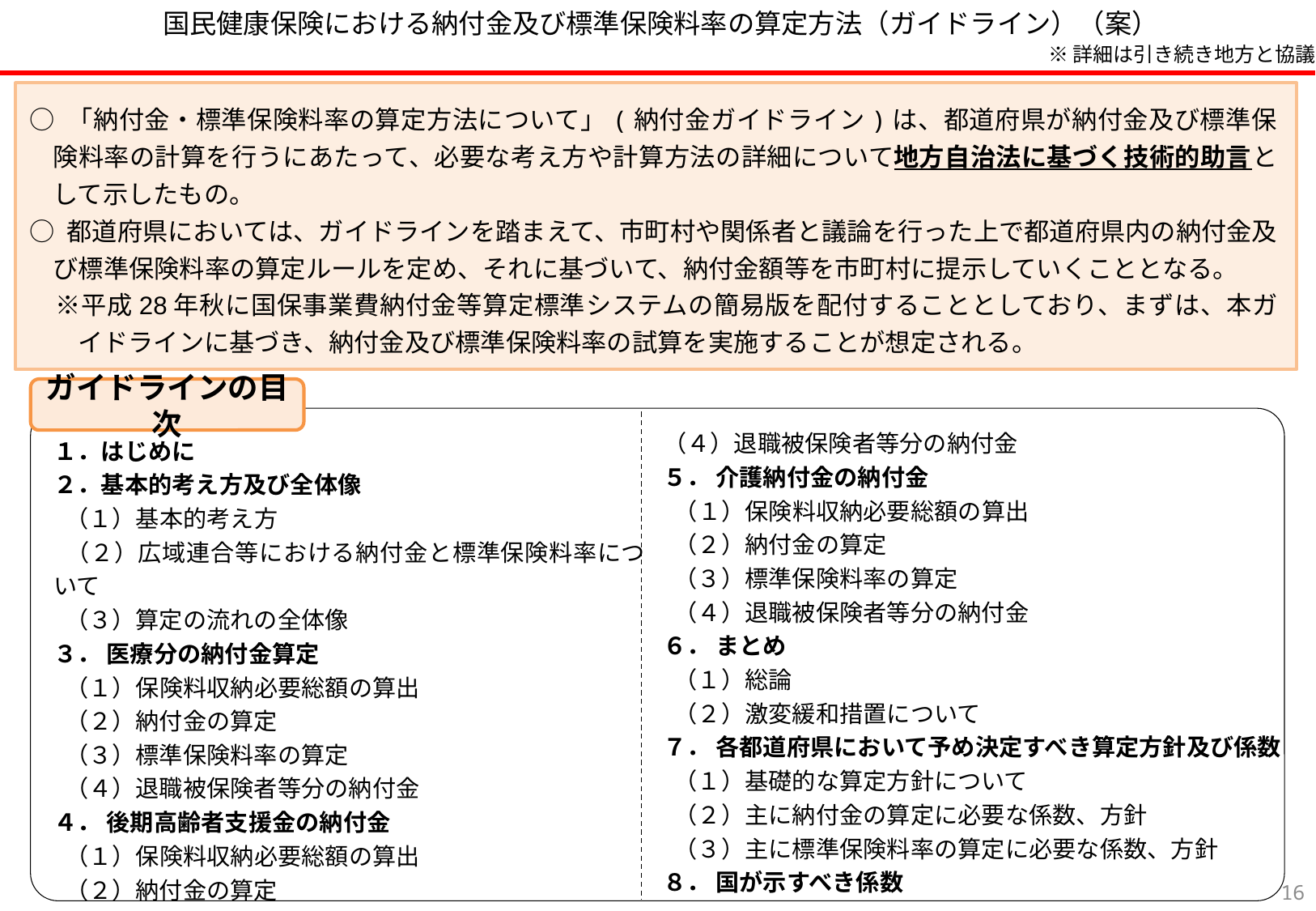

国民健康保険における納付金及び標準保険料率の算定方法（ガイドライン）（案）
※詳細は引き続き地方と協議
○ 「納付金・標準保険料率の算定方法について」(納付金ガイドライン)は、都道府県が納付金及び標準保険料率の計算を行うにあたって、必要な考え方や計算方法の詳細について地方自治法に基づく技術的助言として示したもの。
○ 都道府県においては、ガイドラインを踏まえて、市町村や関係者と議論を行った上で都道府県内の納付金及び標準保険料率の算定ルールを定め、それに基づいて、納付金額等を市町村に提示していくこととなる。
　※平成28年秋に国保事業費納付金等算定標準システムの簡易版を配付することとしており、まずは、本ガイドラインに基づき、納付金及び標準保険料率の試算を実施することが想定される。
ガイドラインの目次

（４）退職被保険者等分の納付金
５． 介護納付金の納付金
 （１）保険料収納必要総額の算出
 （２）納付金の算定
 （３）標準保険料率の算定
 （４）退職被保険者等分の納付金
６． まとめ
 （１）総論
 （２）激変緩和措置について
７． 各都道府県において予め決定すべき算定方針及び係数
 （１）基礎的な算定方針について
 （２）主に納付金の算定に必要な係数、方針
 （３）主に標準保険料率の算定に必要な係数、方針
８． 国が示すべき係数
１．はじめに
２．基本的考え方及び全体像
 （１）基本的考え方
 （２）広域連合等における納付金と標準保険料率について
 （３）算定の流れの全体像
３． 医療分の納付金算定
 （１）保険料収納必要総額の算出
 （２）納付金の算定
 （３）標準保険料率の算定
 （４）退職被保険者等分の納付金
４． 後期高齢者支援金の納付金
 （１）保険料収納必要総額の算出
 （２）納付金の算定
 （３）標準保険料率の算定
16